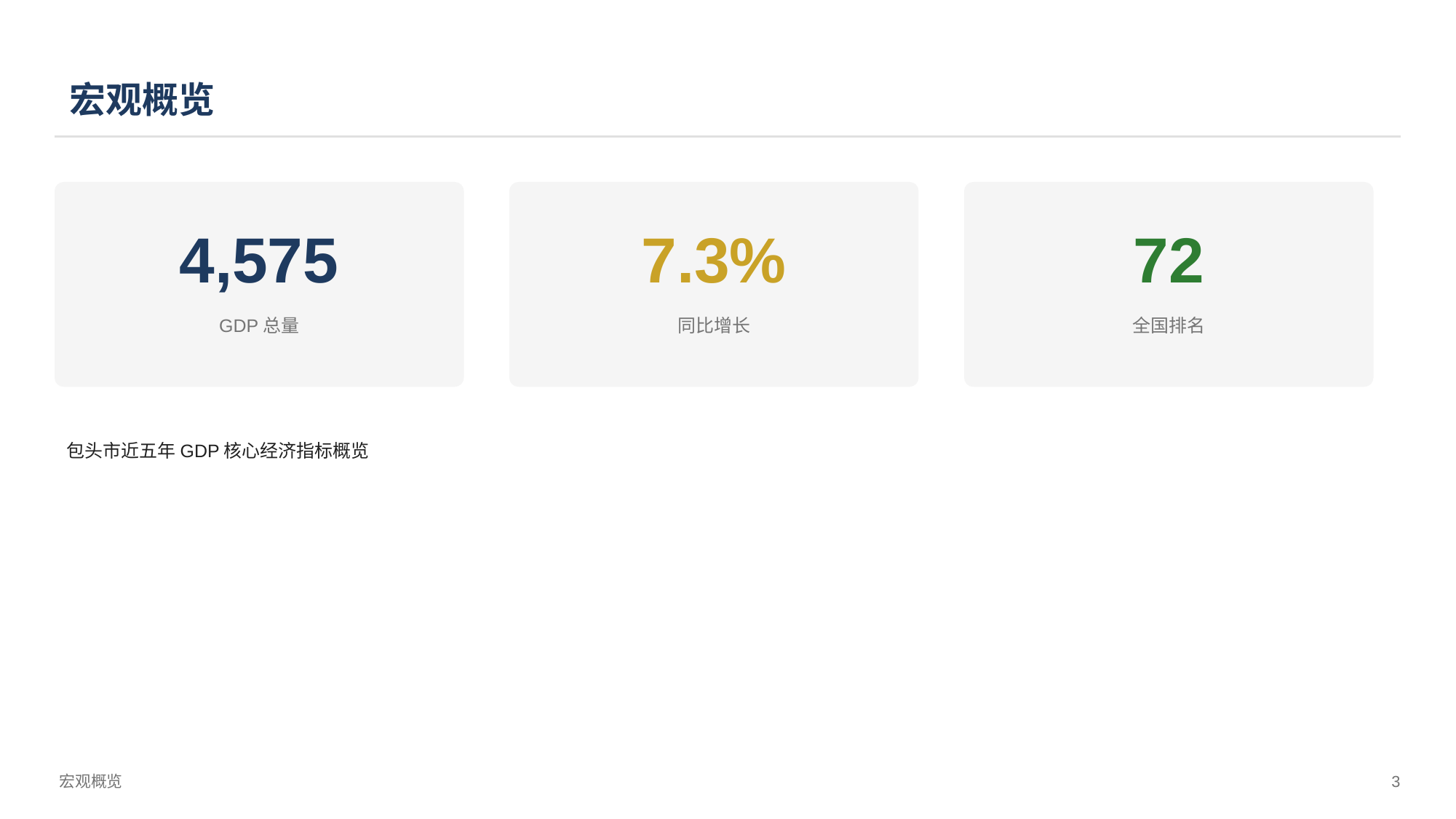

宏观概览

4,575
7.3%
72
GDP总量
同比增长
全国排名
包头市近五年GDP核心经济指标概览
宏观概览
3